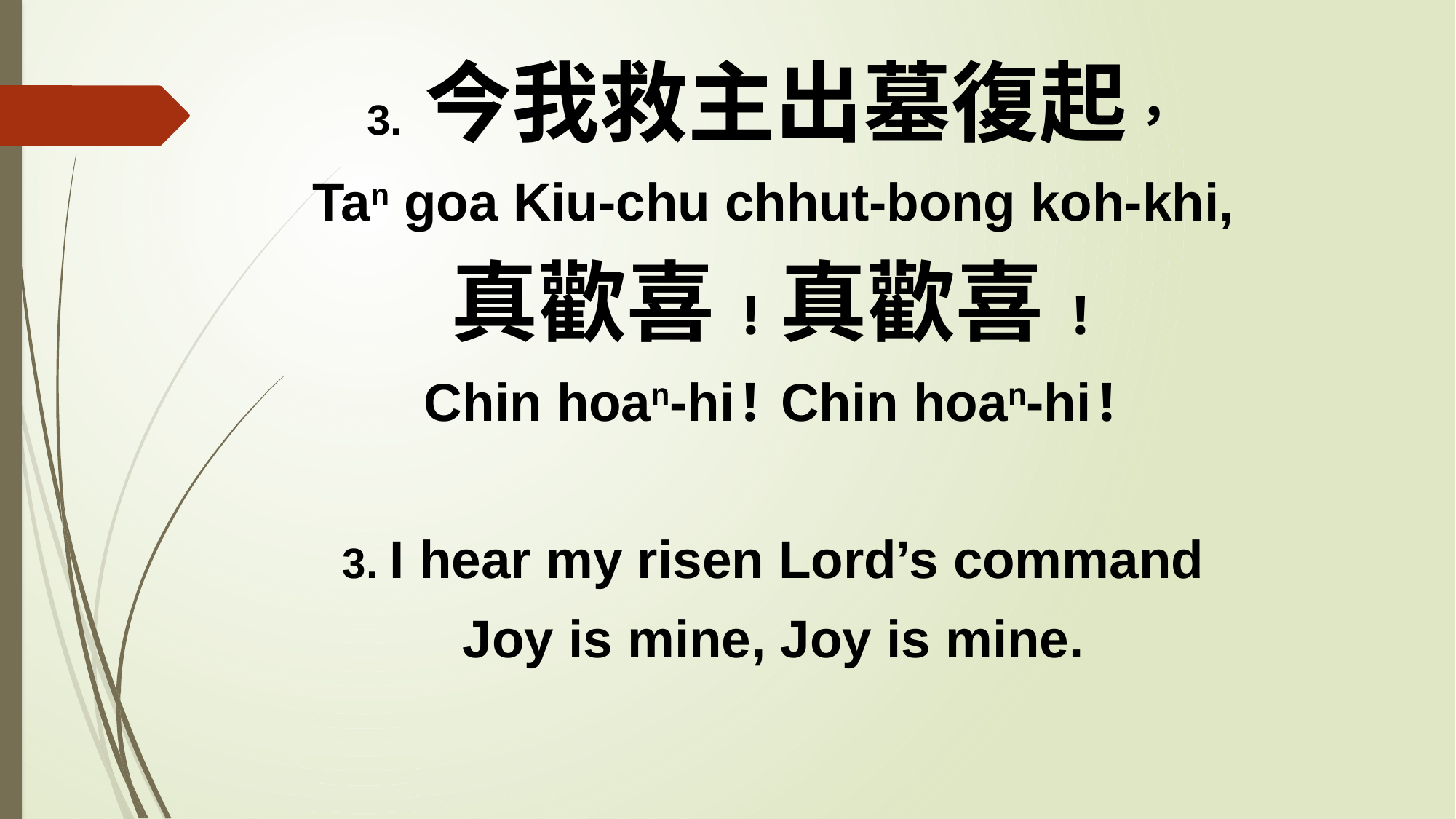

3. 今我救主出墓復起，
Tan goa Kiu-chu chhut-bong koh-khi,
真歡喜!真歡喜!
Chin hoan-hi! Chin hoan-hi!

3. I hear my risen Lord’s command
Joy is mine, Joy is mine.